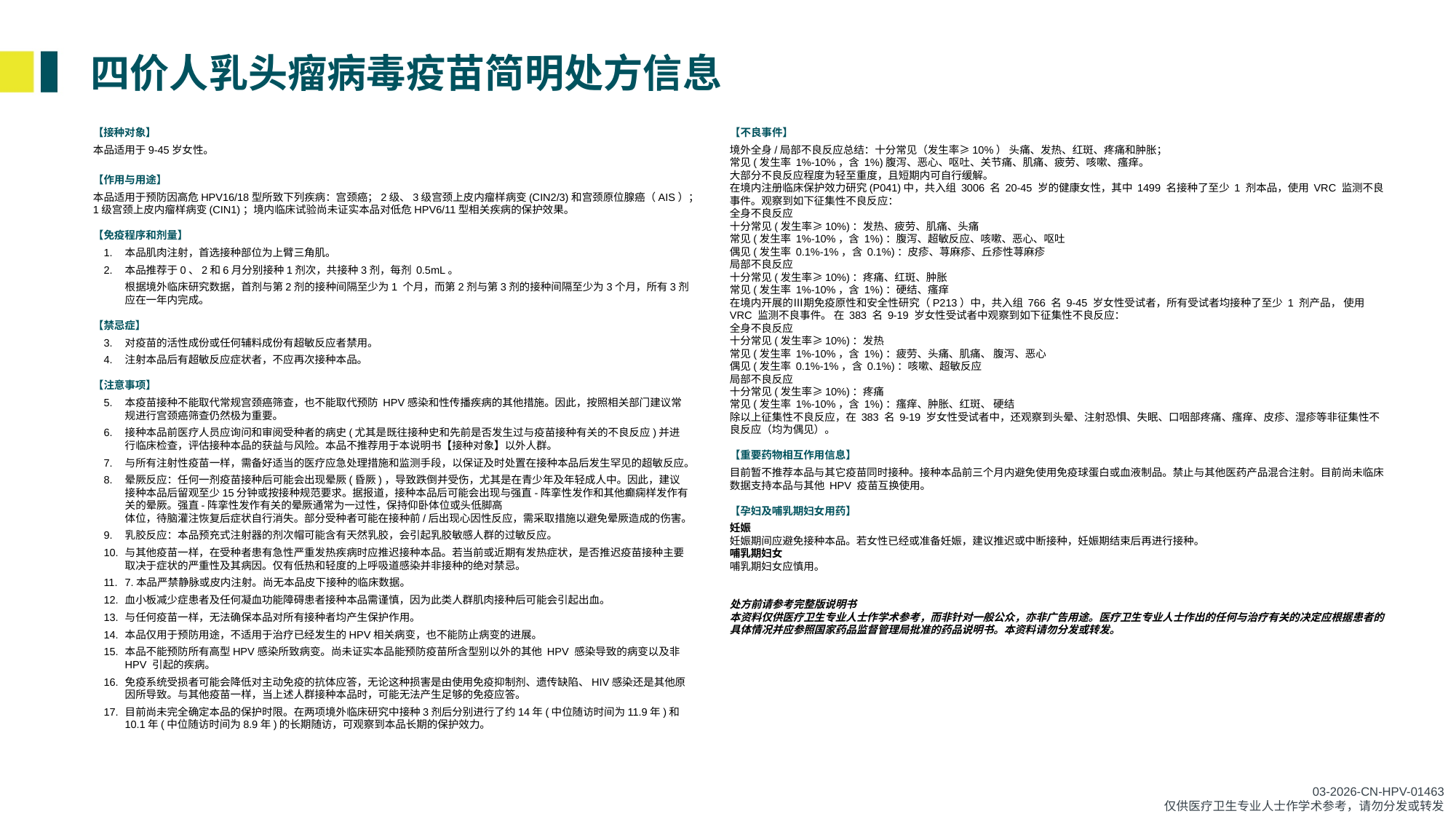

# 四价人乳头瘤病毒疫苗简明处方信息
【接种对象】
本品适用于9-45岁女性。

【作用与用途】
本品适用于预防因高危HPV16/18型所致下列疾病：宫颈癌；2级、3级宫颈上皮内瘤样病变(CIN2/3)和宫颈原位腺癌（AIS）；1级宫颈上皮内瘤样病变(CIN1)；境内临床试验尚未证实本品对低危HPV6/11型相关疾病的保护效果。

【免疫程序和剂量】
本品肌肉注射，首选接种部位为上臂三角肌。
本品推荐于0、2和6月分别接种1剂次，共接种3剂，每剂 0.5mL。
根据境外临床研究数据，首剂与第2剂的接种间隔至少为1 个月，而第2剂与第3剂的接种间隔至少为3个月，所有3剂应在一年内完成。

【禁忌症】
对疫苗的活性成份或任何辅料成份有超敏反应者禁用。
注射本品后有超敏反应症状者，不应再次接种本品。

【注意事项】
本疫苗接种不能取代常规宫颈癌筛查，也不能取代预防 HPV感染和性传播疾病的其他措施。因此，按照相关部门建议常规进行宫颈癌筛查仍然极为重要。
接种本品前医疗人员应询问和审阅受种者的病史(尤其是既往接种史和先前是否发生过与疫苗接种有关的不良反应)并进行临床检查，评估接种本品的获益与风险。本品不推荐用于本说明书【接种对象】以外人群。
与所有注射性疫苗一样，需备好适当的医疗应急处理措施和监测手段，以保证及时处置在接种本品后发生罕见的超敏反应。
晕厥反应：任何一剂疫苗接种后可能会出现晕厥(昏厥)，导致跌倒并受伤，尤其是在青少年及年轻成人中。因此，建议接种本品后留观至少15分钟或按接种规范要求。据报道，接种本品后可能会出现与强直-阵挛性发作和其他癫痫样发作有关的晕厥。强直-阵挛性发作有关的晕厥通常为一过性，保持仰卧体位或头低脚高
体位，待脑灌注恢复后症状自行消失。部分受种者可能在接种前/后出现心因性反应，需采取措施以避免晕厥造成的伤害。
乳胶反应：本品预充式注射器的剂次帽可能含有天然乳胶，会引起乳胶敏感人群的过敏反应。
与其他疫苗一样，在受种者患有急性严重发热疾病时应推迟接种本品。若当前或近期有发热症状，是否推迟疫苗接种主要取决于症状的严重性及其病因。仅有低热和轻度的上呼吸道感染并非接种的绝对禁忌。
7.本品严禁静脉或皮内注射。尚无本品皮下接种的临床数据。
血小板减少症患者及任何凝血功能障碍患者接种本品需谨慎，因为此类人群肌肉接种后可能会引起出血。
与任何疫苗一样，无法确保本品对所有接种者均产生保护作用。
本品仅用于预防用途，不适用于治疗已经发生的HPV相关病变，也不能防止病变的进展。
本品不能预防所有高型HPV感染所致病变。尚未证实本品能预防疫苗所含型别以外的其他 HPV 感染导致的病变以及非 HPV 引起的疾病。
免疫系统受损者可能会降低对主动免疫的抗体应答，无论这种损害是由使用免疫抑制剂、遗传缺陷、HIV感染还是其他原因所导致。与其他疫苗一样，当上述人群接种本品时，可能无法产生足够的免疫应答。
目前尚未完全确定本品的保护时限。在两项境外临床研究中接种3剂后分别进行了约14年(中位随访时间为11.9年)和10.1年(中位随访时间为8.9年)的长期随访，可观察到本品长期的保护效力。
【不良事件】
境外全身/局部不良反应总结：十分常见（发生率≥10%） 头痛、发热、红斑、疼痛和肿胀；
常见(发生率 1%-10%，含 1%)腹泻、恶心、呕吐、关节痛、肌痛、疲劳、咳嗽、瘙痒。
大部分不良反应程度为轻至重度，且短期内可自行缓解。
在境内注册临床保护效力研究(P041)中，共入组 3006 名 20-45 岁的健康女性，其中 1499 名接种了至少 1 剂本品，使用 VRC 监测不良事件。观察到如下征集性不良反应：
全身不良反应
十分常见(发生率≥10%)：发热、疲劳、肌痛、头痛
常见(发生率 1%-10%，含 1%)：腹泻、超敏反应、咳嗽、恶心、呕吐
偶见(发生率 0.1%-1%，含 0.1%)：皮疹、荨麻疹、丘疹性荨麻疹
局部不良反应
十分常见(发生率≥10%)：疼痛、红斑、肿胀
常见(发生率 1%-10%，含 1%)：硬结、瘙痒
在境内开展的Ⅲ期免疫原性和安全性研究（P213）中，共入组 766 名 9-45 岁女性受试者，所有受试者均接种了至少 1 剂产品， 使用 VRC 监测不良事件。 在 383 名 9-19 岁女性受试者中观察到如下征集性不良反应：
全身不良反应
十分常见(发生率≥10%)：发热
常见(发生率 1%-10%，含 1%)：疲劳、头痛、肌痛、 腹泻、恶心
偶见(发生率 0.1%-1%，含 0.1%)：咳嗽、超敏反应
局部不良反应
十分常见(发生率≥10%)：疼痛
常见(发生率 1%-10%，含 1%)：瘙痒、肿胀、红斑、 硬结
除以上征集性不良反应，在 383 名 9-19 岁女性受试者中，还观察到头晕、注射恐惧、失眠、口咽部疼痛、瘙痒、皮疹、湿疹等非征集性不良反应（均为偶见）。

【重要药物相互作用信息】
目前暂不推荐本品与其它疫苗同时接种。接种本品前三个月内避免使用免疫球蛋白或血液制品。禁止与其他医药产品混合注射。目前尚未临床数据支持本品与其他 HPV 疫苗互换使用。

【孕妇及哺乳期妇女用药】
妊娠
妊娠期间应避免接种本品。若女性已经或准备妊娠，建议推迟或中断接种，妊娠期结束后再进行接种。
哺乳期妇女
哺乳期妇女应慎用。

处方前请参考完整版说明书
本资料仅供医疗卫生专业人士作学术参考，而非针对一般公众，亦非广告用途。医疗卫生专业人士作出的任何与治疗有关的决定应根据患者的具体情况并应参照国家药品监督管理局批准的药品说明书。本资料请勿分发或转发。